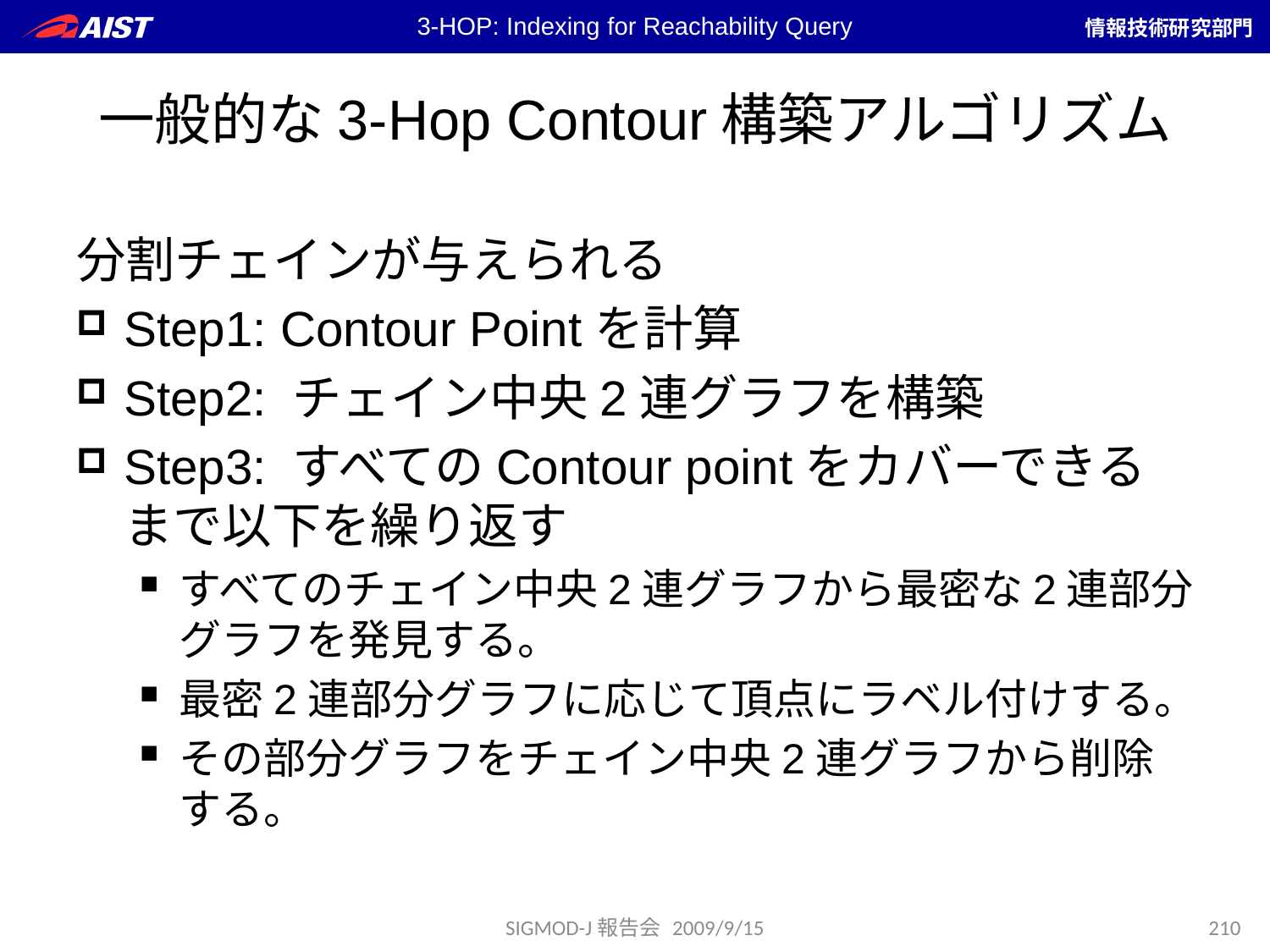

3-HOP: Indexing for Reachability Query
# 一般的な3-Hop Contour構築アルゴリズム
分割チェインが与えられる
Step1: Contour Pointを計算
Step2: チェイン中央2連グラフを構築
Step3: すべてのContour pointをカバーできるまで以下を繰り返す
すべてのチェイン中央2連グラフから最密な2連部分グラフを発見する。
最密2連部分グラフに応じて頂点にラベル付けする。
その部分グラフをチェイン中央2連グラフから削除する。

SIGMOD-J報告会 2009/9/15
210